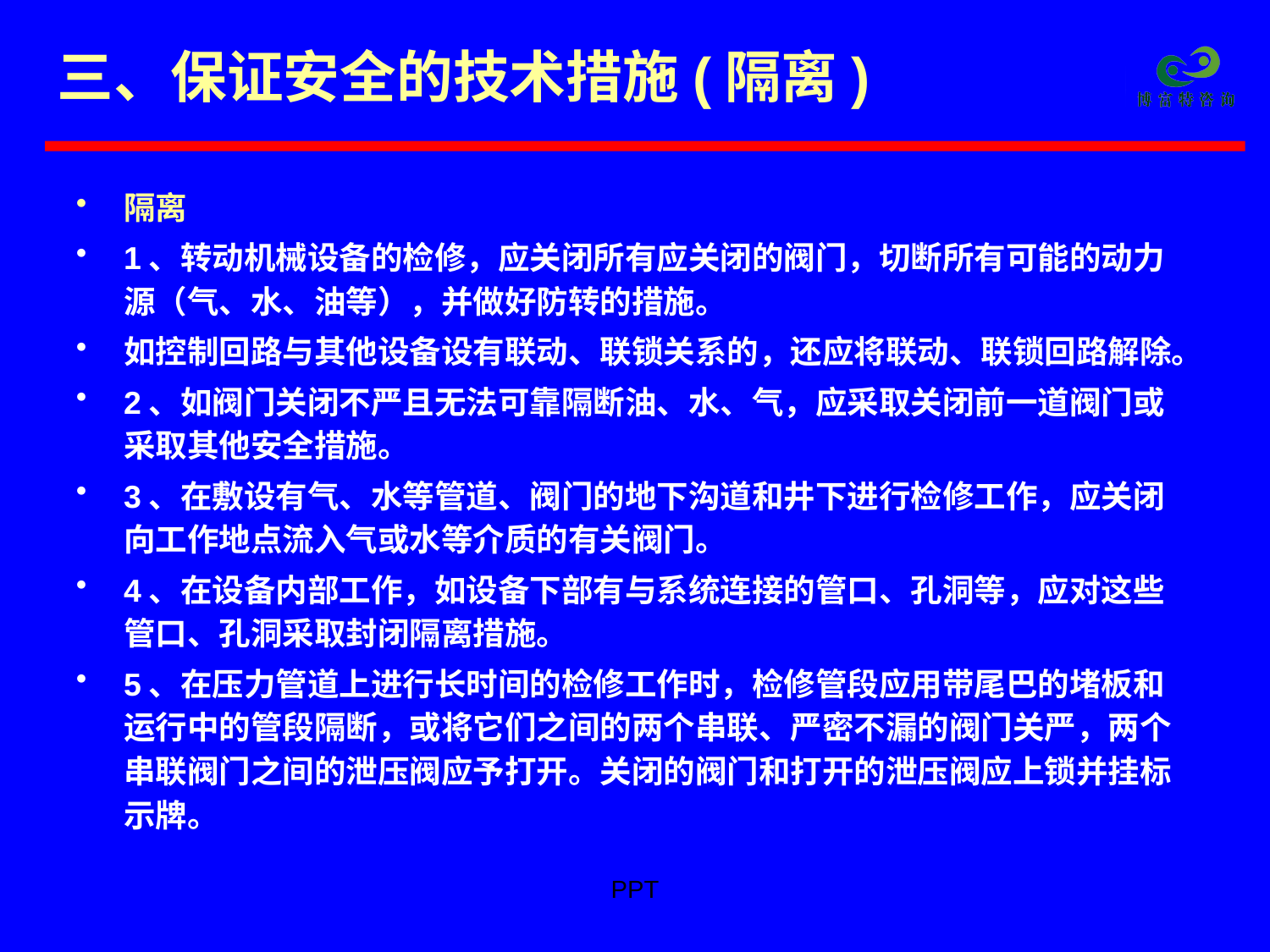

# 三、保证安全的技术措施(隔离)

隔离
1、转动机械设备的检修，应关闭所有应关闭的阀门，切断所有可能的动力源（气、水、油等），并做好防转的措施。
如控制回路与其他设备设有联动、联锁关系的，还应将联动、联锁回路解除。
2、如阀门关闭不严且无法可靠隔断油、水、气，应采取关闭前一道阀门或采取其他安全措施。
3、在敷设有气、水等管道、阀门的地下沟道和井下进行检修工作，应关闭向工作地点流入气或水等介质的有关阀门。
4、在设备内部工作，如设备下部有与系统连接的管口、孔洞等，应对这些管口、孔洞采取封闭隔离措施。
5、在压力管道上进行长时间的检修工作时，检修管段应用带尾巴的堵板和运行中的管段隔断，或将它们之间的两个串联、严密不漏的阀门关严，两个串联阀门之间的泄压阀应予打开。关闭的阀门和打开的泄压阀应上锁并挂标示牌。
PPT